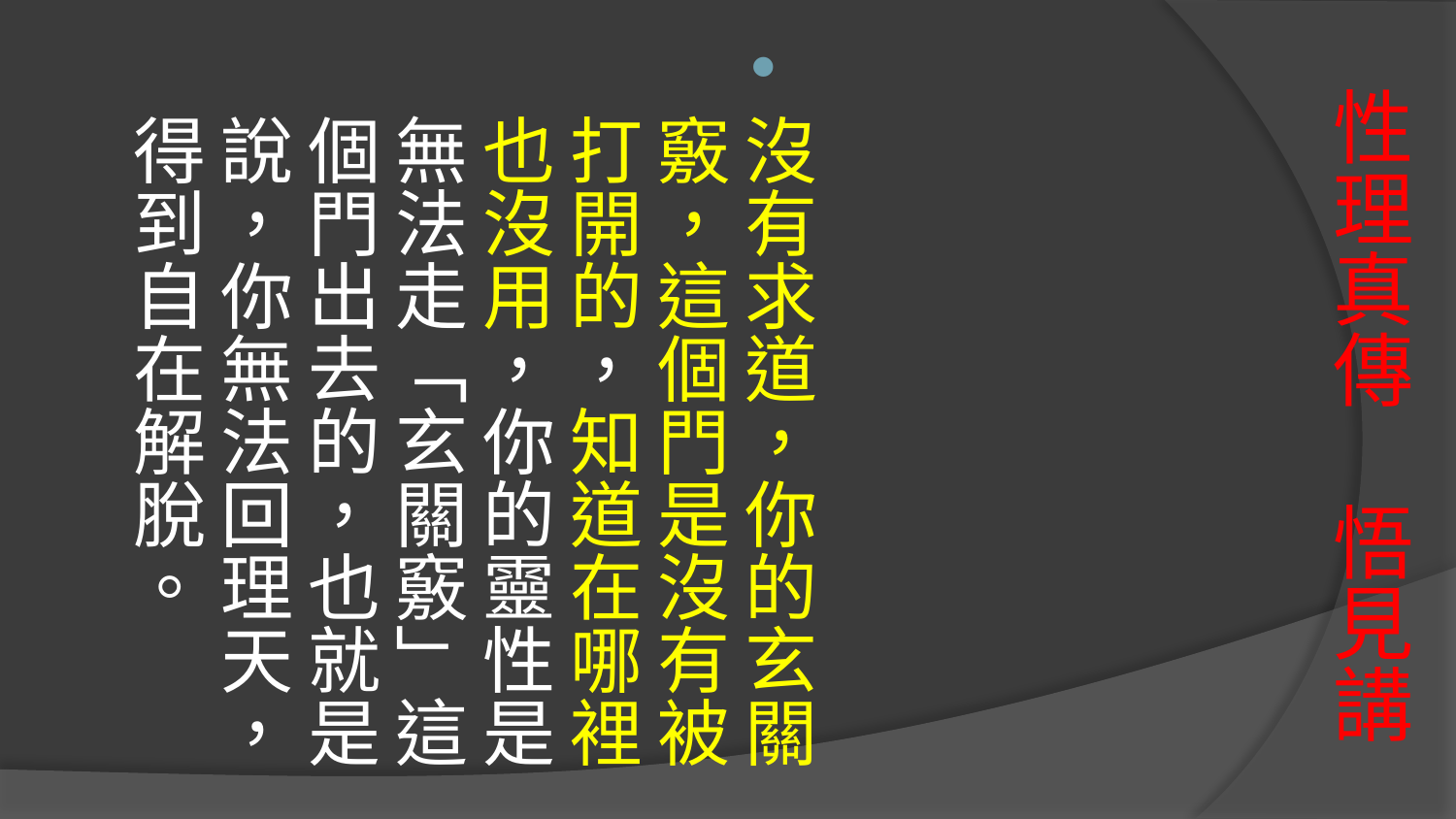

沒有求道，你的玄關竅，這個門是沒有被打開的，知道在哪裡也沒用，你的靈性是無法走「玄關竅」這個門出去的，也就是說，你無法回理天，得到自在解脫。
# 性理真傳     悟見講